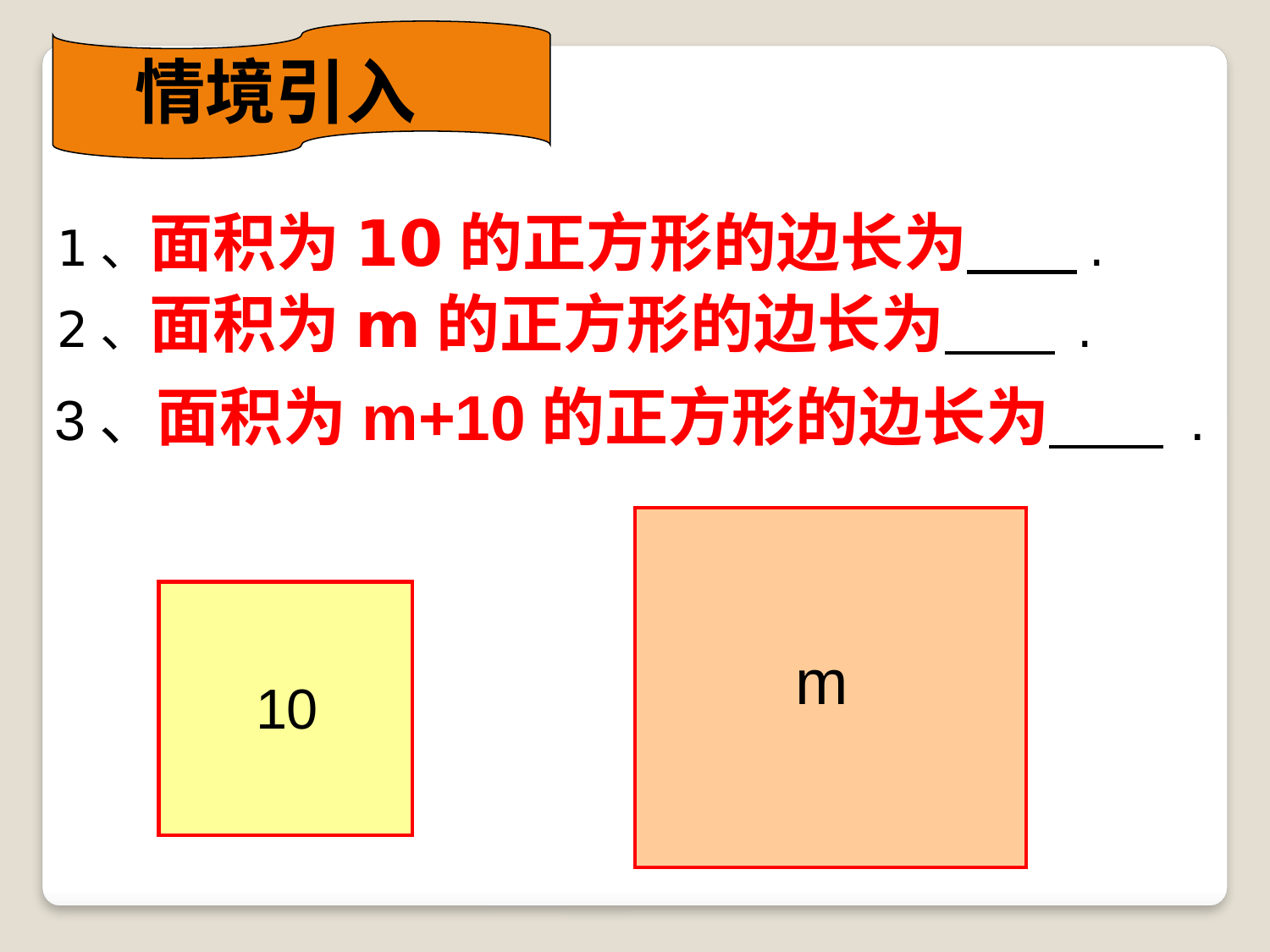

情境引入
1、面积为10的正方形的边长为          .
2、面积为m的正方形的边长为           .
3、面积为m+10的正方形的边长为          .

m
10